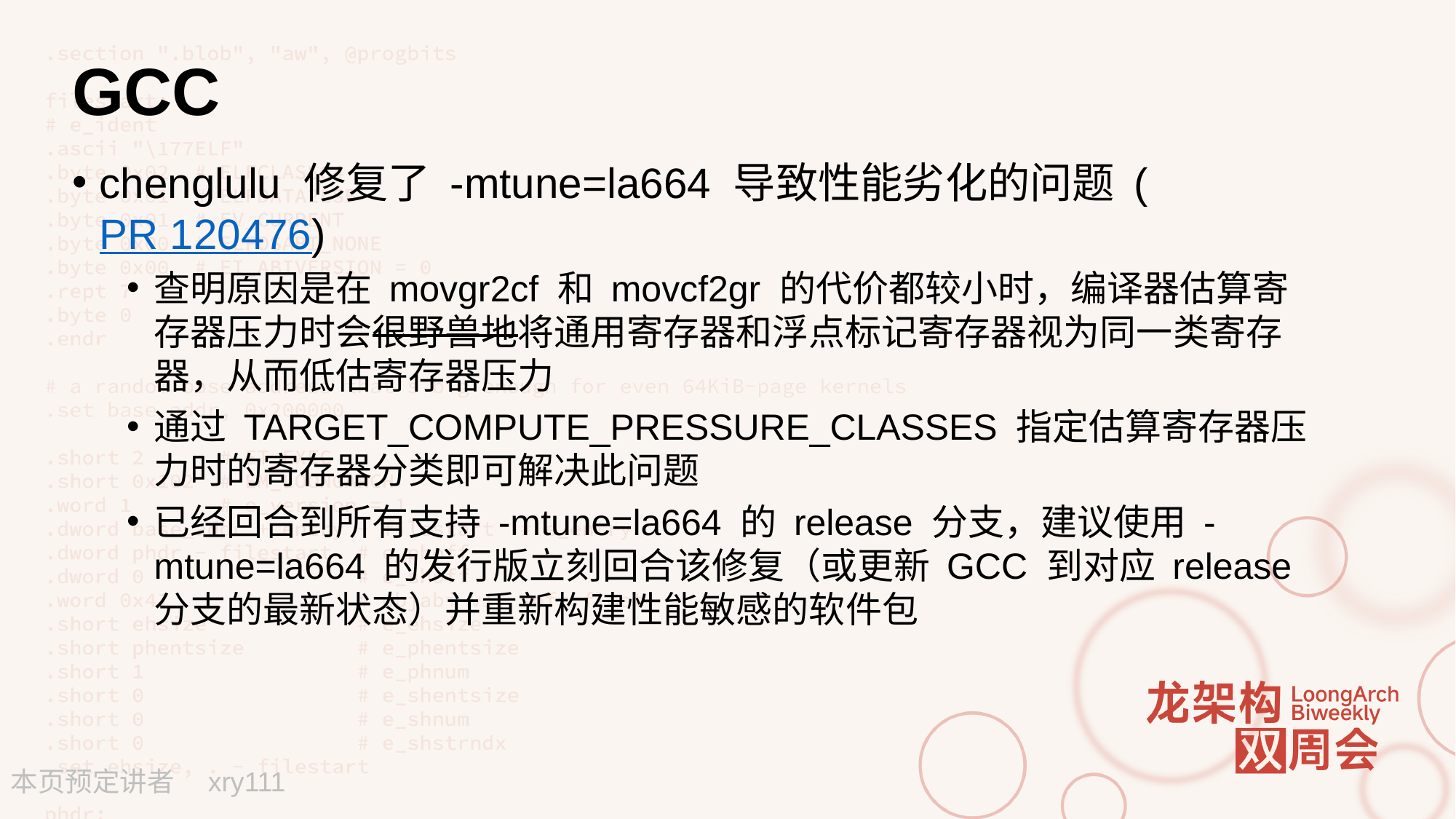

# GCC
chenglulu 修复了 -mtune=la664 导致性能劣化的问题 (PR 120476)
查明原因是在 movgr2cf 和 movcf2gr 的代价都较小时，编译器估算寄存器压力时会很野兽地将通用寄存器和浮点标记寄存器视为同一类寄存器，从而低估寄存器压力
通过 TARGET_COMPUTE_PRESSURE_CLASSES 指定估算寄存器压力时的寄存器分类即可解决此问题
已经回合到所有支持 -mtune=la664 的 release 分支，建议使用 -mtune=la664 的发行版立刻回合该修复（或更新 GCC 到对应 release 分支的最新状态）并重新构建性能敏感的软件包
xry111